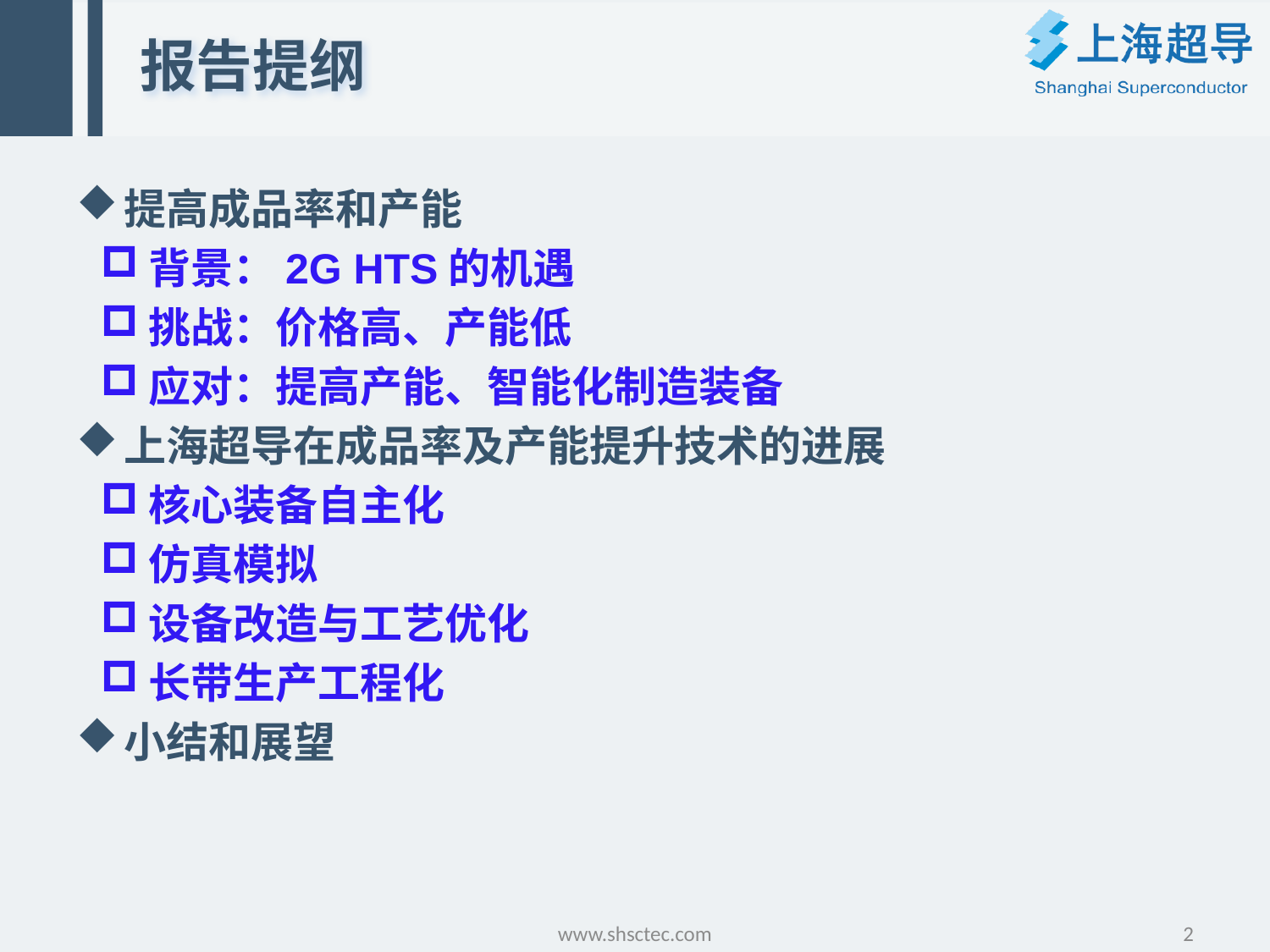

# 报告提纲
提高成品率和产能
背景：2G HTS的机遇
挑战：价格高、产能低
应对：提高产能、智能化制造装备
上海超导在成品率及产能提升技术的进展
核心装备自主化
仿真模拟
设备改造与工艺优化
长带生产工程化
小结和展望

www.shsctec.com
2